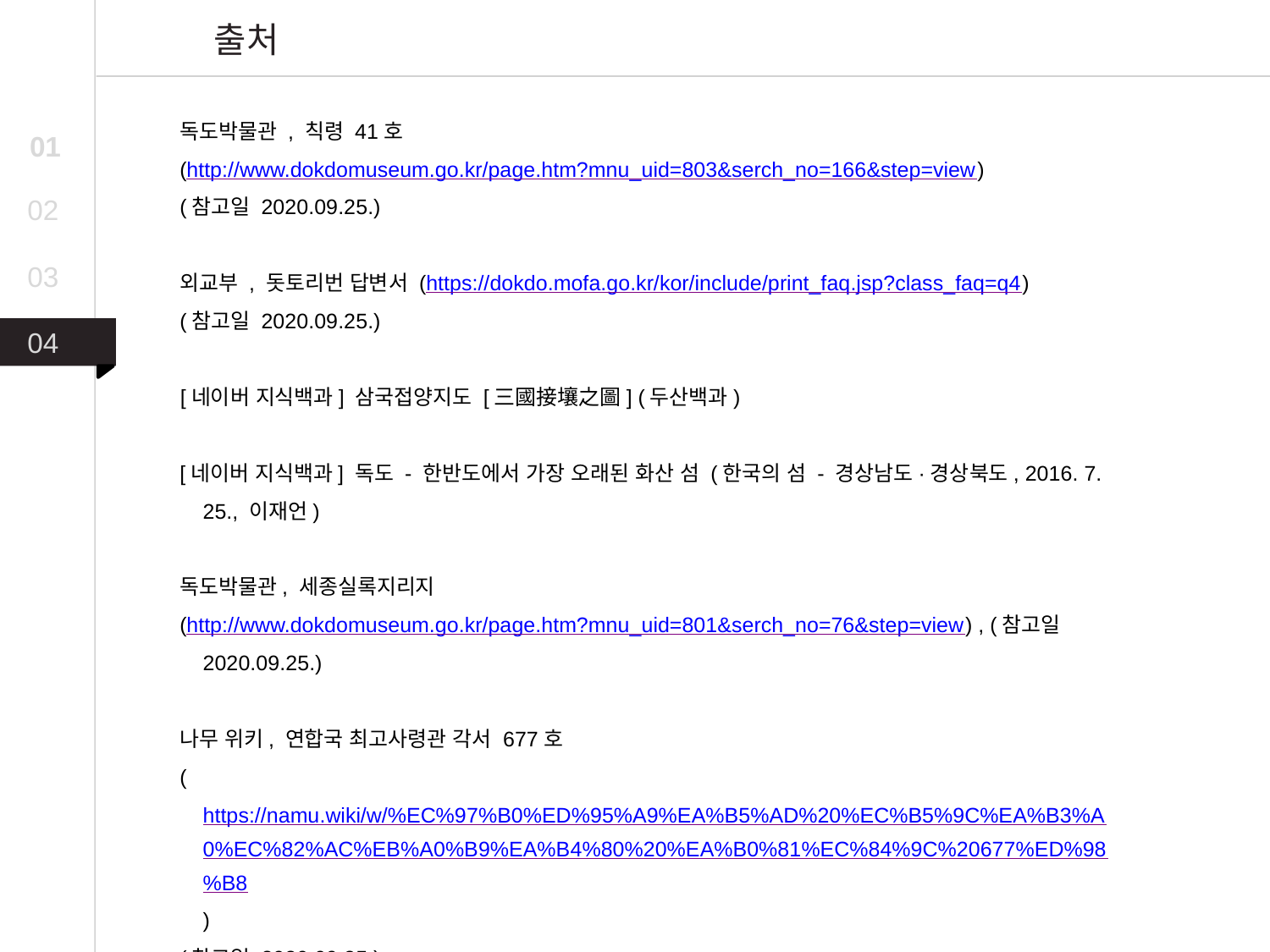

출처
독도박물관 , 칙령 41호
(http://www.dokdomuseum.go.kr/page.htm?mnu_uid=803&serch_no=166&step=view)
(참고일 2020.09.25.)

외교부 , 돗토리번 답변서 (https://dokdo.mofa.go.kr/kor/include/print_faq.jsp?class_faq=q4)
(참고일 2020.09.25.)

    [네이버 지식백과] 삼국접양지도 [三國接壤之圖] (두산백과)

[네이버 지식백과] 독도 - 한반도에서 가장 오래된 화산 섬 (한국의 섬 - 경상남도·경상북도, 2016. 7. 25., 이재언)

독도박물관, 세종실록지리지
(http://www.dokdomuseum.go.kr/page.htm?mnu_uid=801&serch_no=76&step=view) , (참고일 2020.09.25.)

나무 위키, 연합국 최고사령관 각서 677호
(https://namu.wiki/w/%EC%97%B0%ED%95%A9%EA%B5%AD%20%EC%B5%9C%EA%B3%A0%EC%82%AC%EB%A0%B9%EA%B4%80%20%EA%B0%81%EC%84%9C%20677%ED%98%B8)
(참고일 2020.09.25.)
01
02
03

04